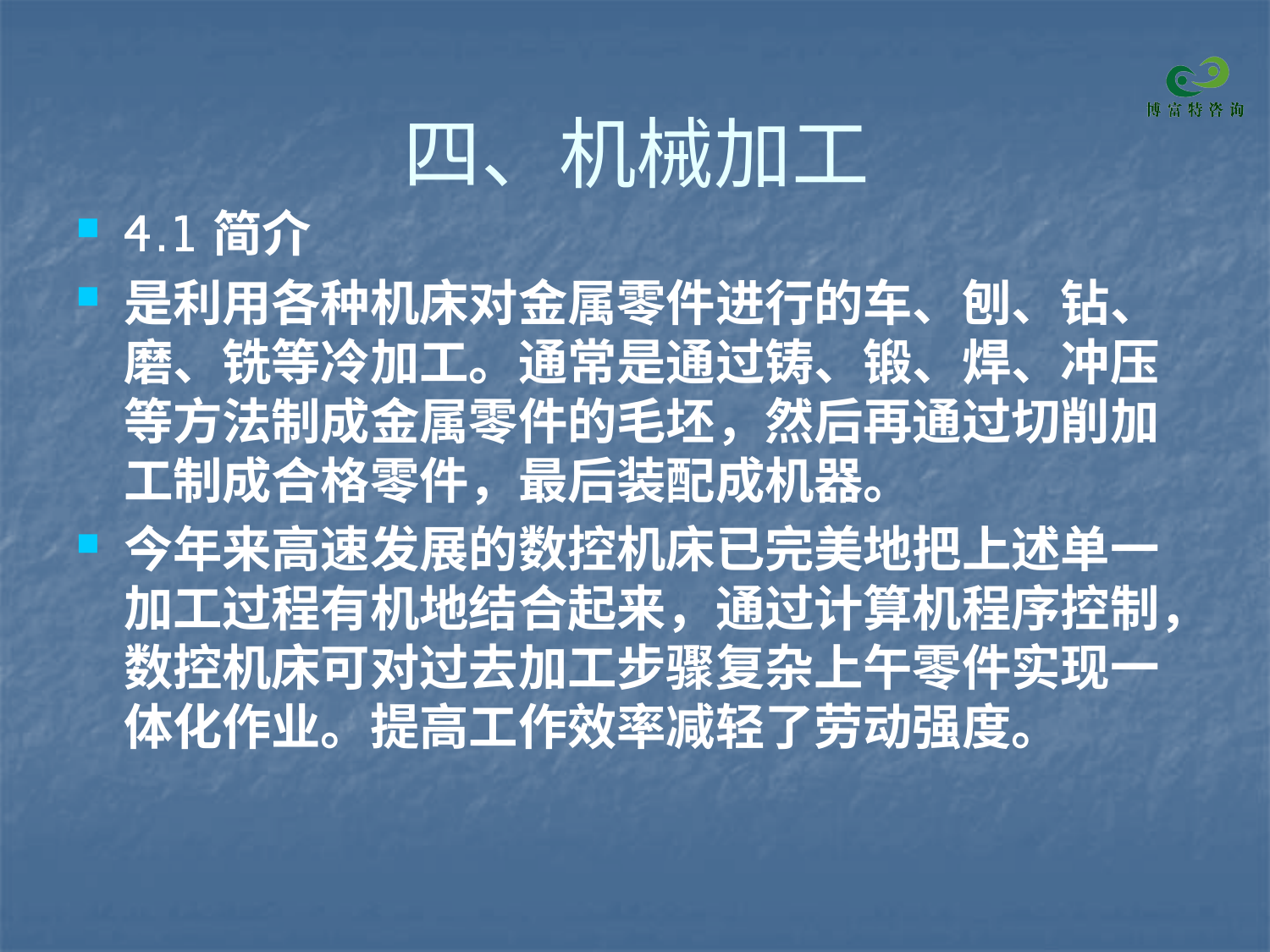

# 四、机械加工
4.1简介
是利用各种机床对金属零件进行的车、刨、钻、磨、铣等冷加工。通常是通过铸、锻、焊、冲压等方法制成金属零件的毛坯，然后再通过切削加工制成合格零件，最后装配成机器。
今年来高速发展的数控机床已完美地把上述单一加工过程有机地结合起来，通过计算机程序控制，数控机床可对过去加工步骤复杂上午零件实现一体化作业。提高工作效率减轻了劳动强度。